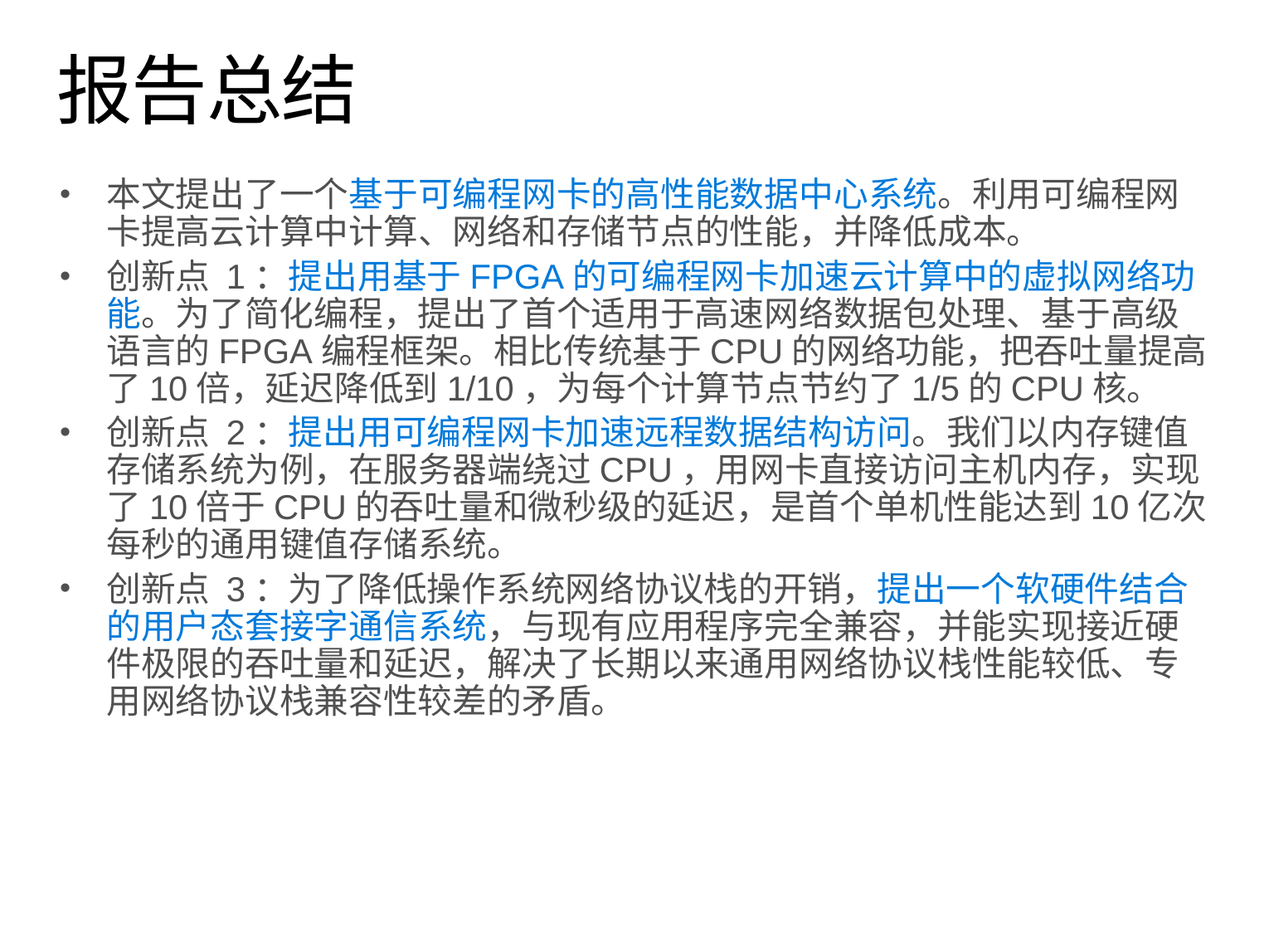

# 报告总结
本文提出了一个基于可编程网卡的高性能数据中心系统。利用可编程网卡提高云计算中计算、网络和存储节点的性能，并降低成本。
创新点 1：提出用基于FPGA的可编程网卡加速云计算中的虚拟网络功能。为了简化编程，提出了首个适用于高速网络数据包处理、基于高级语言的FPGA编程框架。相比传统基于CPU的网络功能，把吞吐量提高了10倍，延迟降低到1/10，为每个计算节点节约了1/5的CPU核。
创新点 2：提出用可编程网卡加速远程数据结构访问。我们以内存键值存储系统为例，在服务器端绕过CPU，用网卡直接访问主机内存，实现了10倍于CPU的吞吐量和微秒级的延迟，是首个单机性能达到10亿次每秒的通用键值存储系统。
创新点 3：为了降低操作系统网络协议栈的开销，提出一个软硬件结合的用户态套接字通信系统，与现有应用程序完全兼容，并能实现接近硬件极限的吞吐量和延迟，解决了长期以来通用网络协议栈性能较低、专用网络协议栈兼容性较差的矛盾。